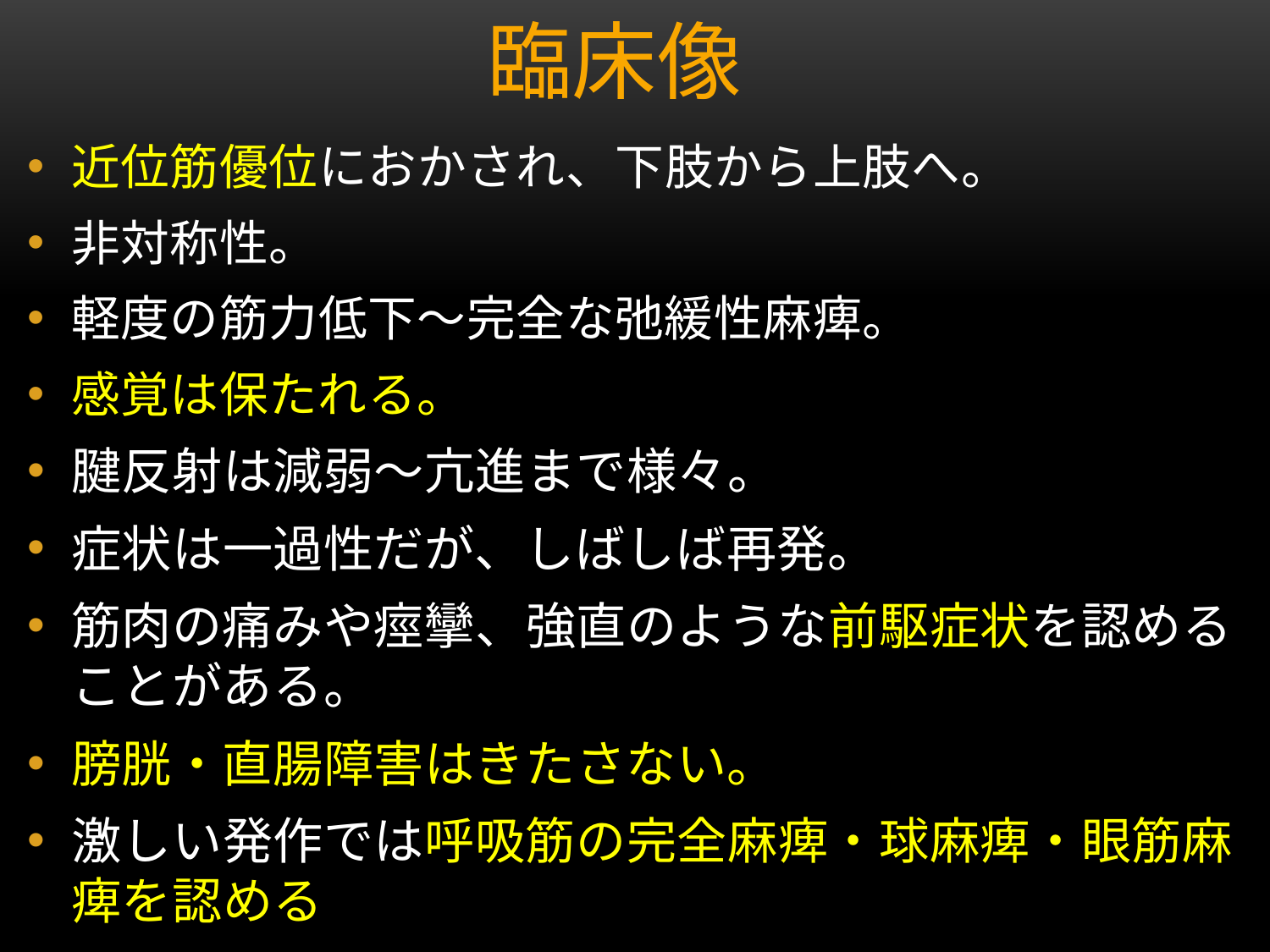

# 臨床像
近位筋優位におかされ、下肢から上肢へ。
非対称性。
軽度の筋力低下～完全な弛緩性麻痺。
感覚は保たれる。
腱反射は減弱～亢進まで様々。
症状は一過性だが、しばしば再発。
筋肉の痛みや痙攣、強直のような前駆症状を認めることがある。
膀胱・直腸障害はきたさない。
激しい発作では呼吸筋の完全麻痺・球麻痺・眼筋麻痺を認める